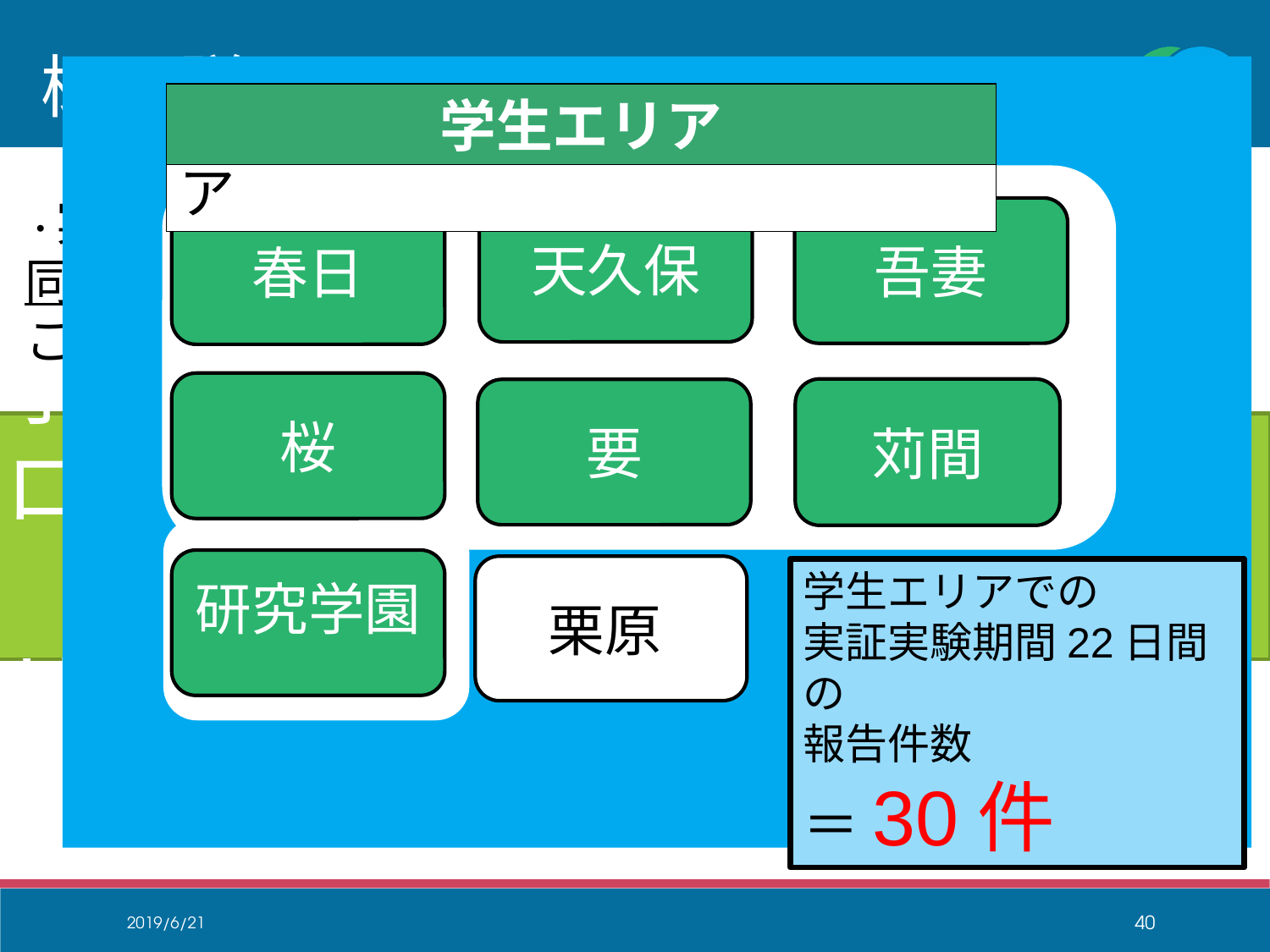

概要説明

LINEにより報告があったエリア
学生エリア

天久保
吾妻
春日
桜
苅間
要
研究学園
・実証実験から、学生の報告数が従来のパトロールの同じ期間での修繕数よりも多いといえるエリアがあることが分かった。
天久保
吾妻
春日
桜
苅間
要
研究学園
学生エリア：LINE運用でパトロール
　　　　　　　 を代替できるエリア

 栗原
学生エリアでの
実証実験期間22日間の
報告件数
＝30件
2019/6/21
40